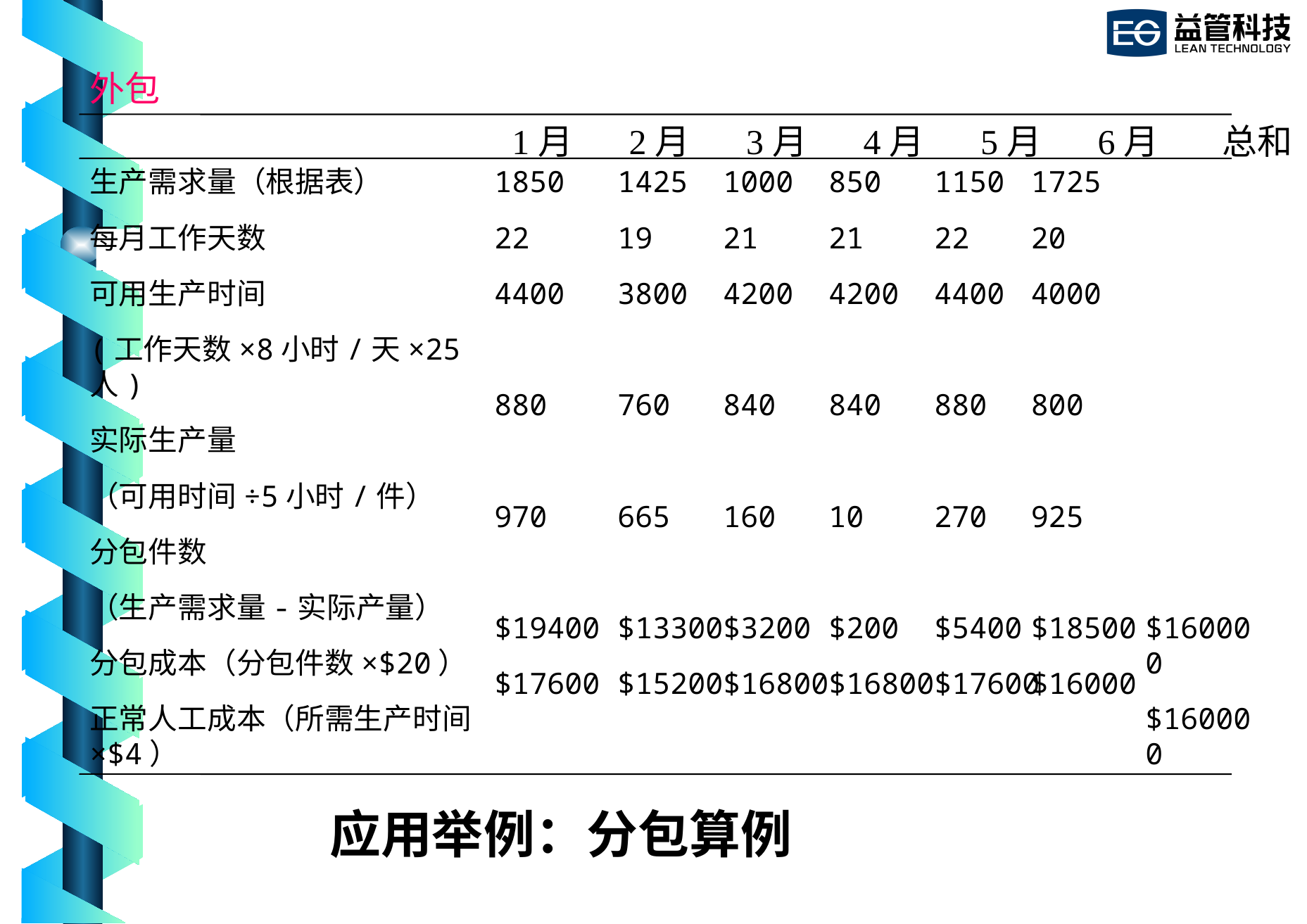

外包

1月      2月      3月      4月      5月      6月        总和

生产需求量（根据表）
每月工作天数
可用生产时间
(工作天数×8小时/天×25人)
实际生产量
（可用时间÷5小时/件）
分包件数
（生产需求量-实际产量）
分包成本（分包件数×$20）
正常人工成本（所需生产时间×$4）
1850
22
4400

880

970

$19400
$17600

1425
19
3800

760

665

$13300
$15200
1000
21
4200

840

160

$3200
$16800
850
21
4200

840

10

$200
$16800
1150
22
4400

880

270

$5400
$17600
1725
20
4000

800

925

$18500
$16000

$160000
$160000

# 应用举例：分包算例